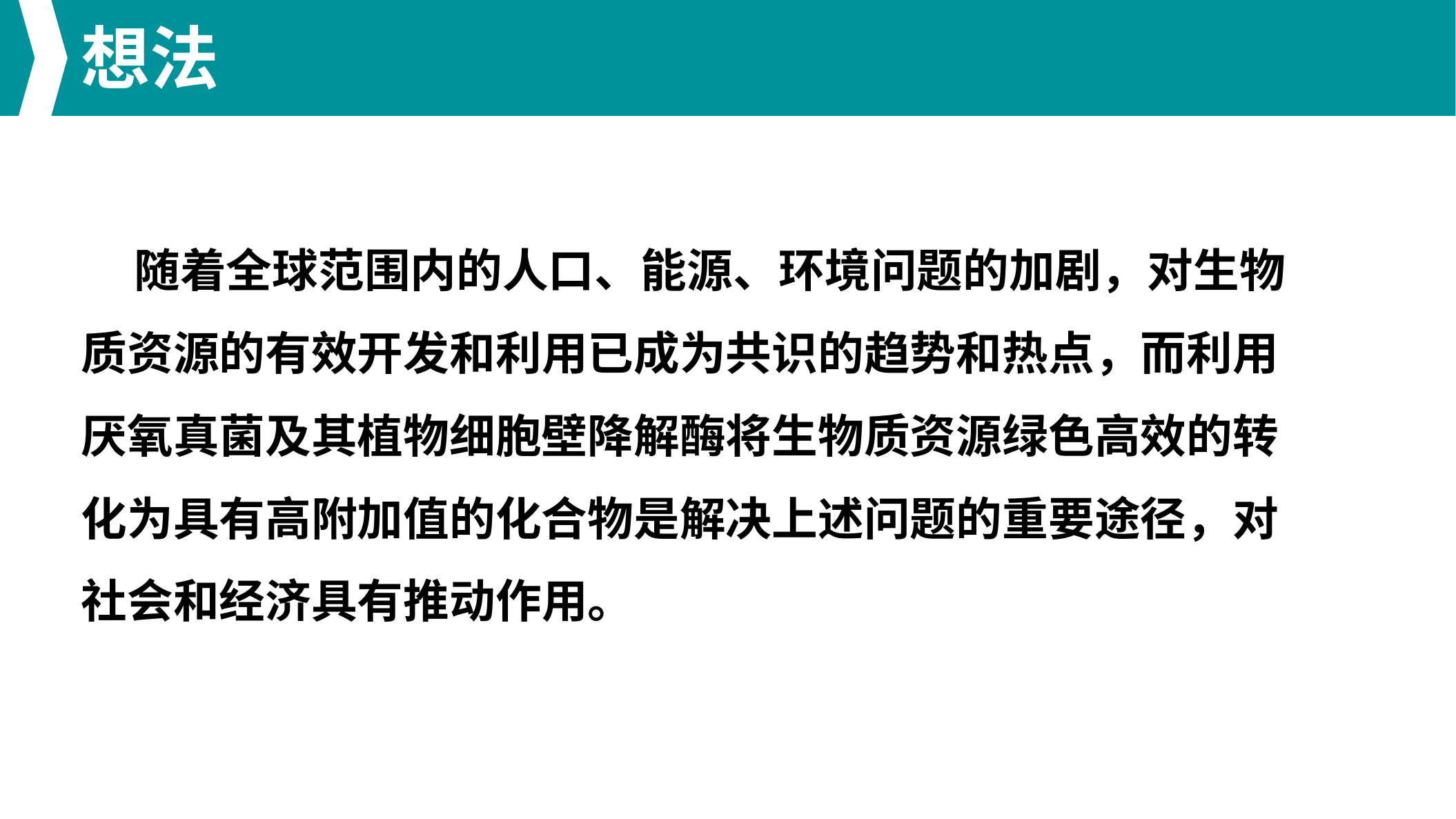

想法

    随着全球范围内的人口、能源、环境问题的加剧，对生物质资源的有效开发和利用已成为共识的趋势和热点，而利用厌氧真菌及其植物细胞壁降解酶将生物质资源绿色高效的转化为具有高附加值的化合物是解决上述问题的重要途径，对社会和经济具有推动作用。
点击请替换文字内容
点击请替换文字内容
请替换文字内容，添加相关标题，修改文字内容，也可以直接复制你的内容到此。请替换文字内容，添加相关标题，修改文字内容，也可以直接复制你的内容到此。请替换文字内容，添加相关标题，修改文字内容，也可以直接复制你的内容到此。
请替换文字内容，添加相关标题，修改文字内容，也可以直接复制你的内容到此。请替换文字内容，添加相关标题，修改文字内容，也可以直接复制你的内容到此。请替换文字内容，添加相关标题，修改文字内容，也可以直接复制你的内容到此。